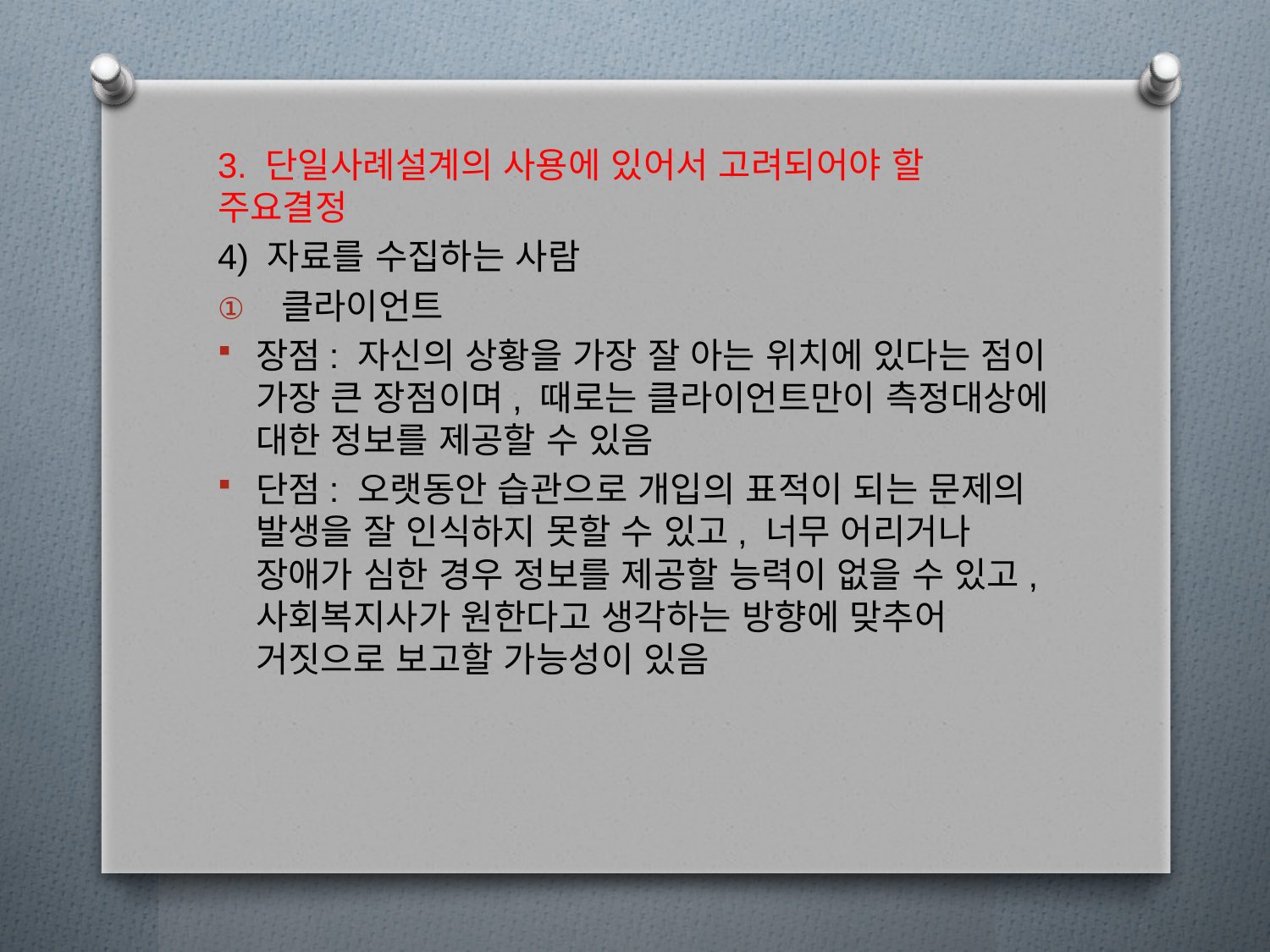

3. 단일사례설계의 사용에 있어서 고려되어야 할 주요결정
4) 자료를 수집하는 사람
클라이언트
장점: 자신의 상황을 가장 잘 아는 위치에 있다는 점이 가장 큰 장점이며, 때로는 클라이언트만이 측정대상에 대한 정보를 제공할 수 있음
단점: 오랫동안 습관으로 개입의 표적이 되는 문제의 발생을 잘 인식하지 못할 수 있고, 너무 어리거나 장애가 심한 경우 정보를 제공할 능력이 없을 수 있고, 사회복지사가 원한다고 생각하는 방향에 맞추어 거짓으로 보고할 가능성이 있음